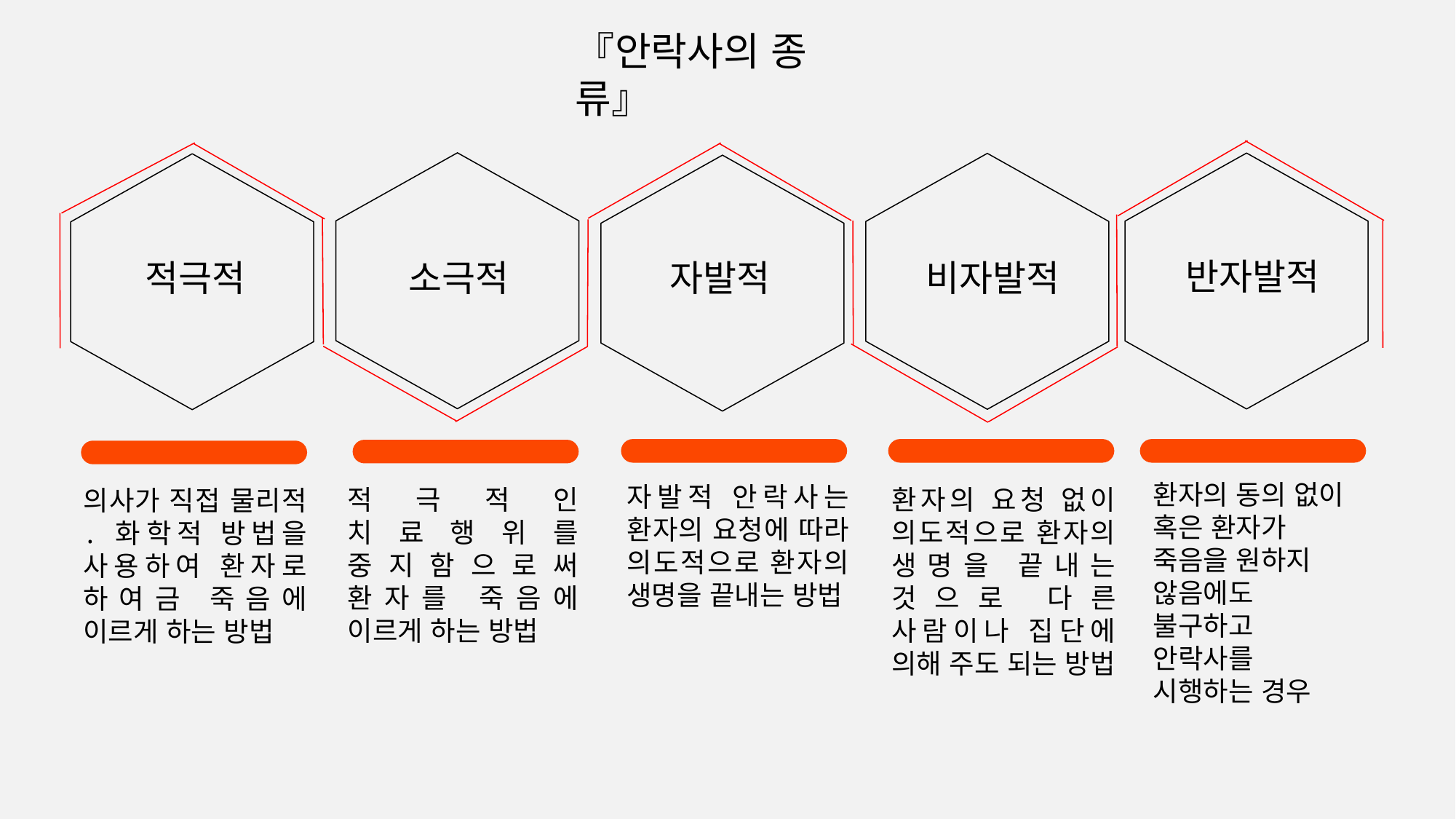

『안락사의 종류』

반자발적
적극적
소극적
자발적
비자발적

환자의 동의 없이 혹은 환자가 죽음을 원하지 않음에도 불구하고 안락사를 시행하는 경우
자발적 안락사는 환자의 요청에 따라 의도적으로 환자의 생명을 끝내는 방법
적극적인 치료행위를 중지함으로써 환자를 죽음에 이르게 하는 방법
환자의 요청 없이 의도적으로 환자의 생명을 끝내는 것으로 다른 사람이나 집단에 의해 주도 되는 방법
의사가 직접 물리적 ․ 화학적 방법을 사용하여 환자로 하여금 죽음에 이르게 하는 방법